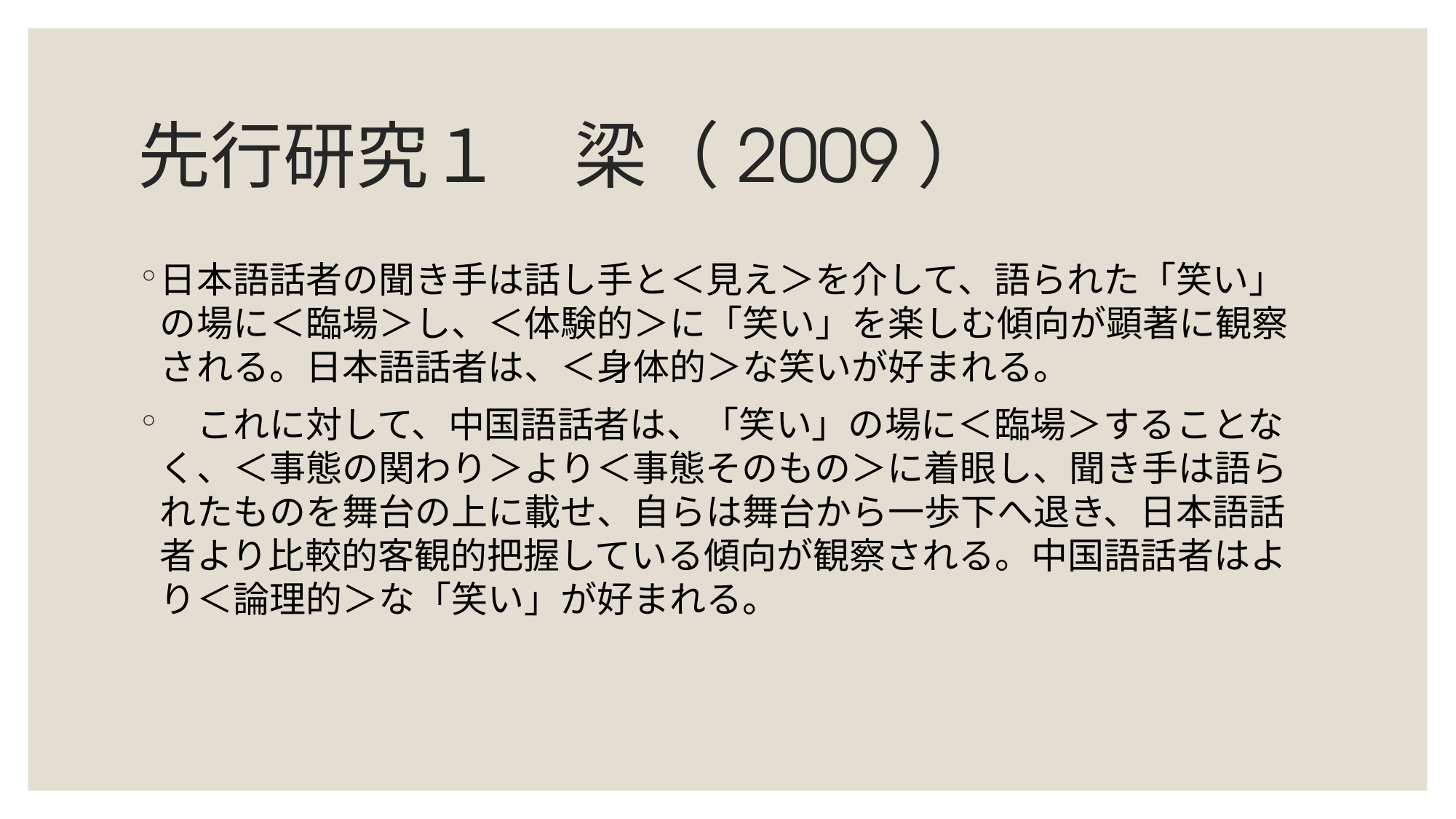

# 先行研究１　梁（2009）
日本語話者の聞き手は話し手と＜見え＞を介して、語られた「笑い」の場に＜臨場＞し、＜体験的＞に「笑い」を楽しむ傾向が顕著に観察される。日本語話者は、＜身体的＞な笑いが好まれる。
　これに対して、中国語話者は、「笑い」の場に＜臨場＞することなく、＜事態の関わり＞より＜事態そのもの＞に着眼し、聞き手は語られたものを舞台の上に載せ、自らは舞台から一歩下へ退き、日本語話者より比較的客観的把握している傾向が観察される。中国語話者はより＜論理的＞な「笑い」が好まれる。